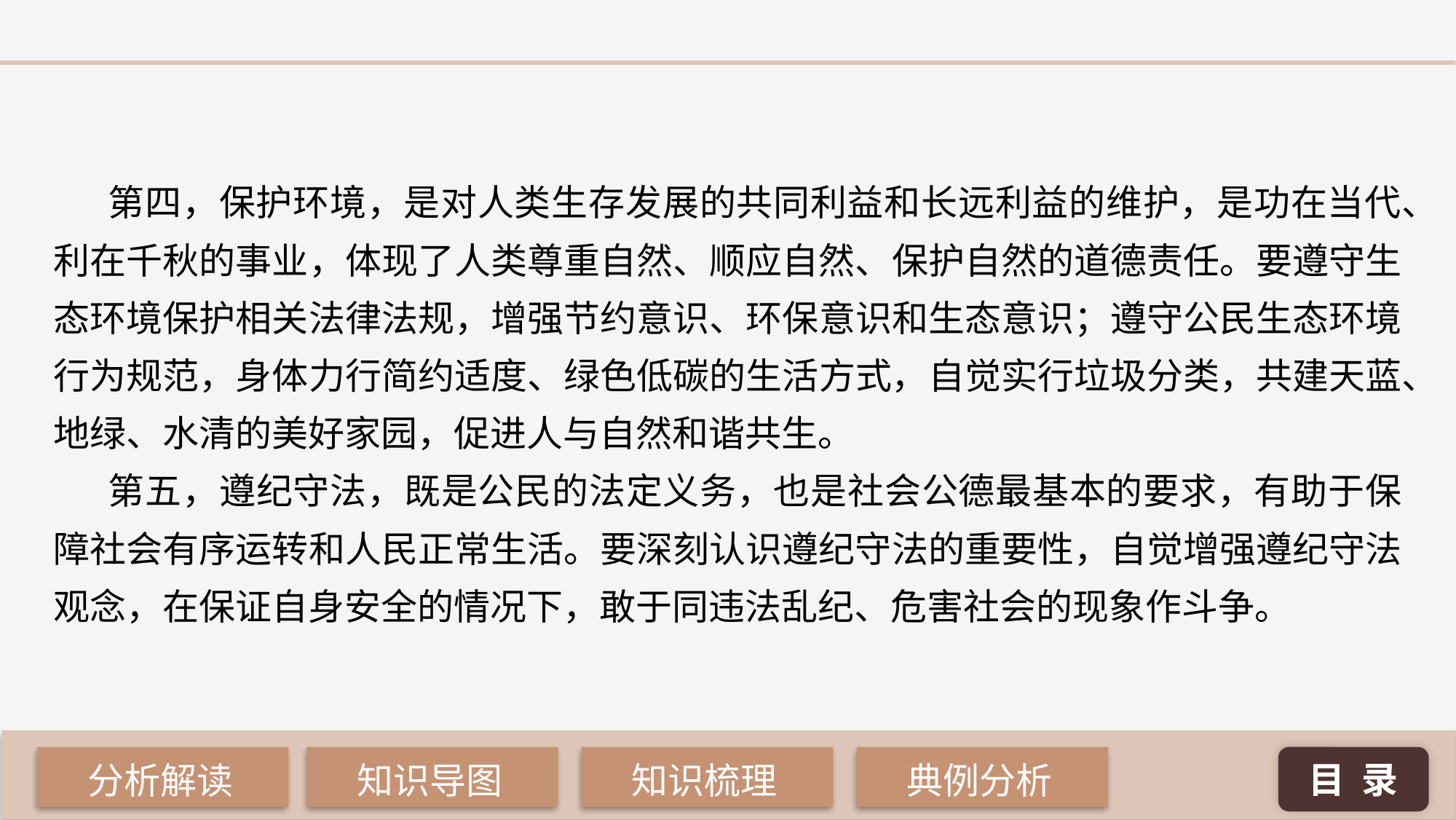

第四，保护环境，是对人类生存发展的共同利益和长远利益的维护，是功在当代、利在千秋的事业，体现了人类尊重自然、顺应自然、保护自然的道德责任。要遵守生态环境保护相关法律法规，增强节约意识、环保意识和生态意识；遵守公民生态环境行为规范，身体力行简约适度、绿色低碳的生活方式，自觉实行垃圾分类，共建天蓝、地绿、水清的美好家园，促进人与自然和谐共生。
第五，遵纪守法，既是公民的法定义务，也是社会公德最基本的要求，有助于保障社会有序运转和人民正常生活。要深刻认识遵纪守法的重要性，自觉增强遵纪守法观念，在保证自身安全的情况下，敢于同违法乱纪、危害社会的现象作斗争。